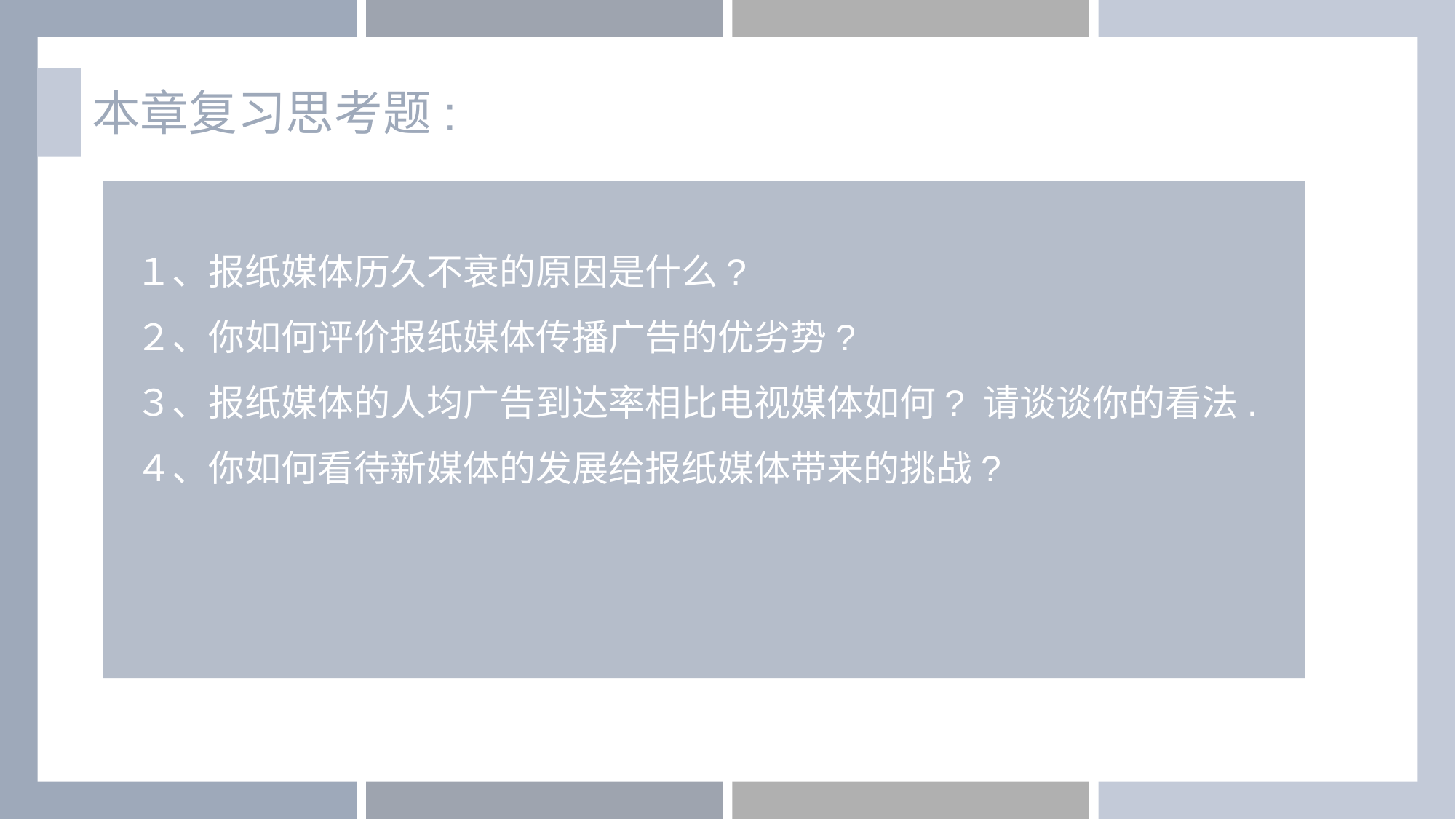

本章复习思考题:

１、报纸媒体历久不衰的原因是什么?
２、你如何评价报纸媒体传播广告的优劣势?
３、报纸媒体的人均广告到达率相比电视媒体如何? 请谈谈你的看法.
４、你如何看待新媒体的发展给报纸媒体带来的挑战?